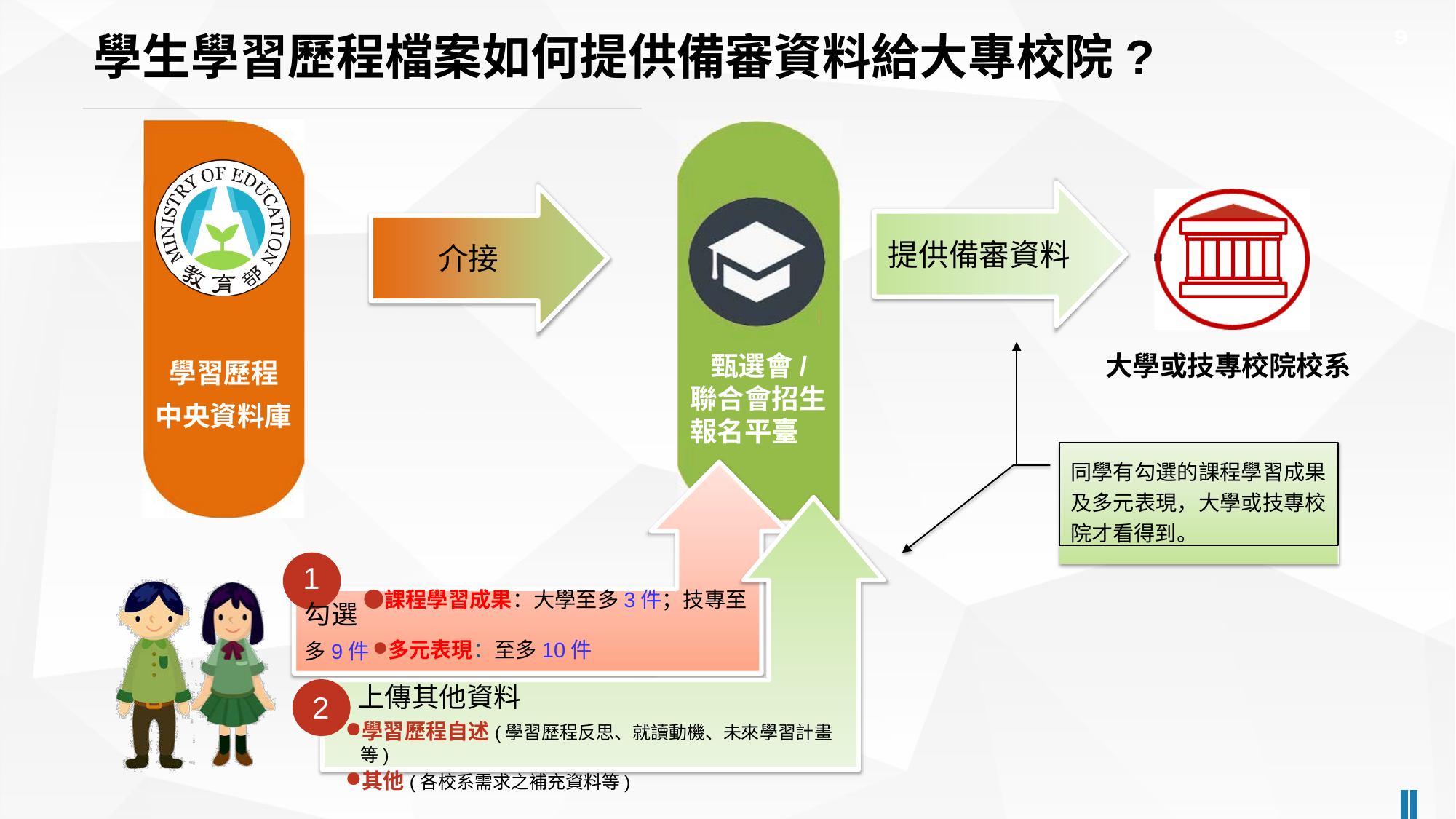

9
# 學生學習歷程檔案如何提供備審資料給大專校院?

提供備審資料
介接

學習歷程 中央資料庫
大學或技專校院校系
甄選會/  聯合會招生 報名平臺

同學有勾選的課程學習成果 及多元表現，大學或技專校 院才看得到。

1
勾選 ●課程學習成果：大學至多3件；技專至多9件

多元表現：至多10件
上傳其他資料
學習歷程自述(學習歷程反思、就讀動機、未來學習計畫等)
其他(各校系需求之補充資料等)

2